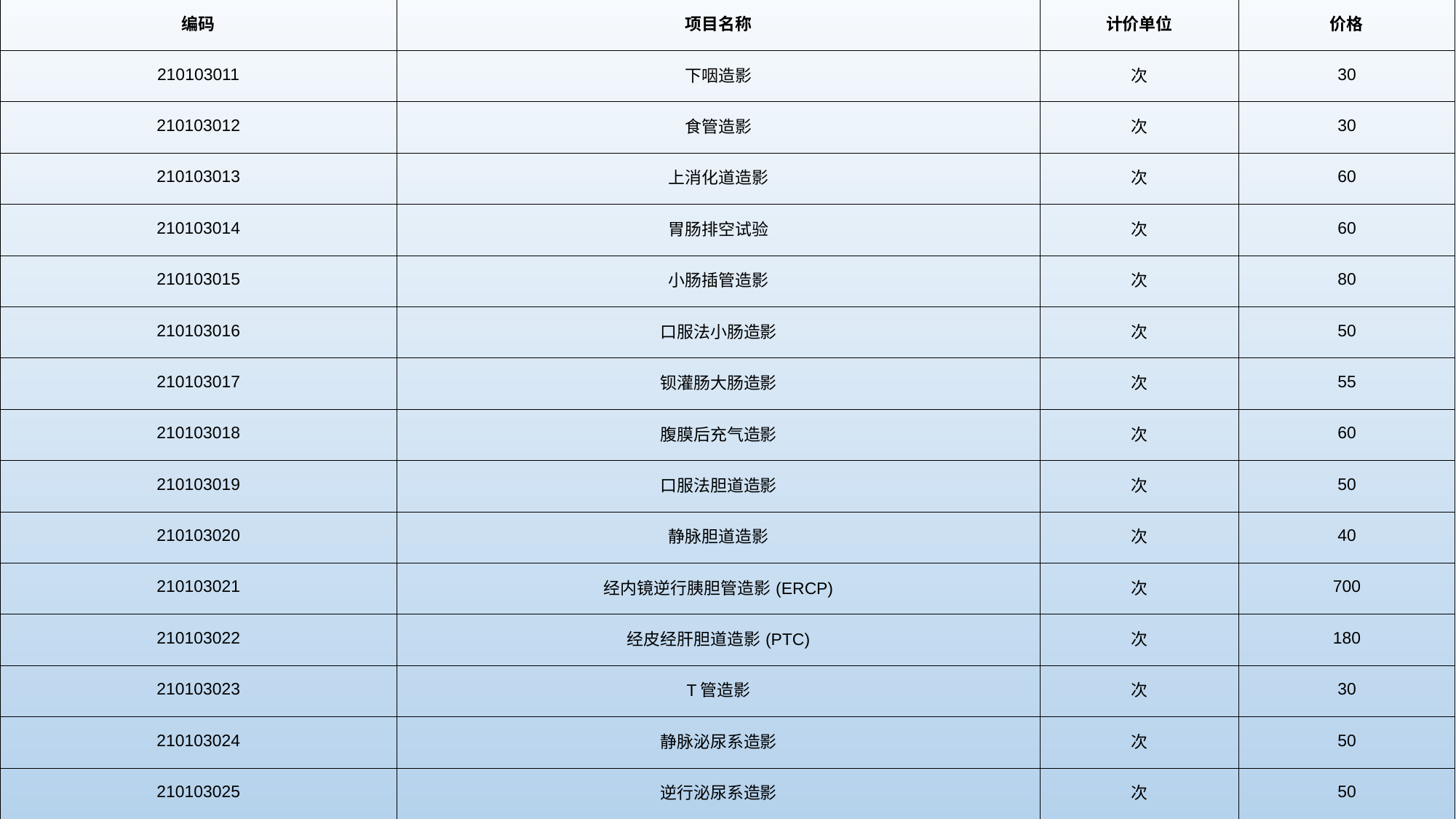

| 编码 | 项目名称 | 计价单位 | 价格 |
| --- | --- | --- | --- |
| 210103011 | 下咽造影 | 次 | 30 |
| 210103012 | 食管造影 | 次 | 30 |
| 210103013 | 上消化道造影 | 次 | 60 |
| 210103014 | 胃肠排空试验 | 次 | 60 |
| 210103015 | 小肠插管造影 | 次 | 80 |
| 210103016 | 口服法小肠造影 | 次 | 50 |
| 210103017 | 钡灌肠大肠造影 | 次 | 55 |
| 210103018 | 腹膜后充气造影 | 次 | 60 |
| 210103019 | 口服法胆道造影 | 次 | 50 |
| 210103020 | 静脉胆道造影 | 次 | 40 |
| 210103021 | 经内镜逆行胰胆管造影(ERCP) | 次 | 700 |
| 210103022 | 经皮经肝胆道造影(PTC) | 次 | 180 |
| 210103023 | T管造影 | 次 | 30 |
| 210103024 | 静脉泌尿系造影 | 次 | 50 |
| 210103025 | 逆行泌尿系造影 | 次 | 50 |